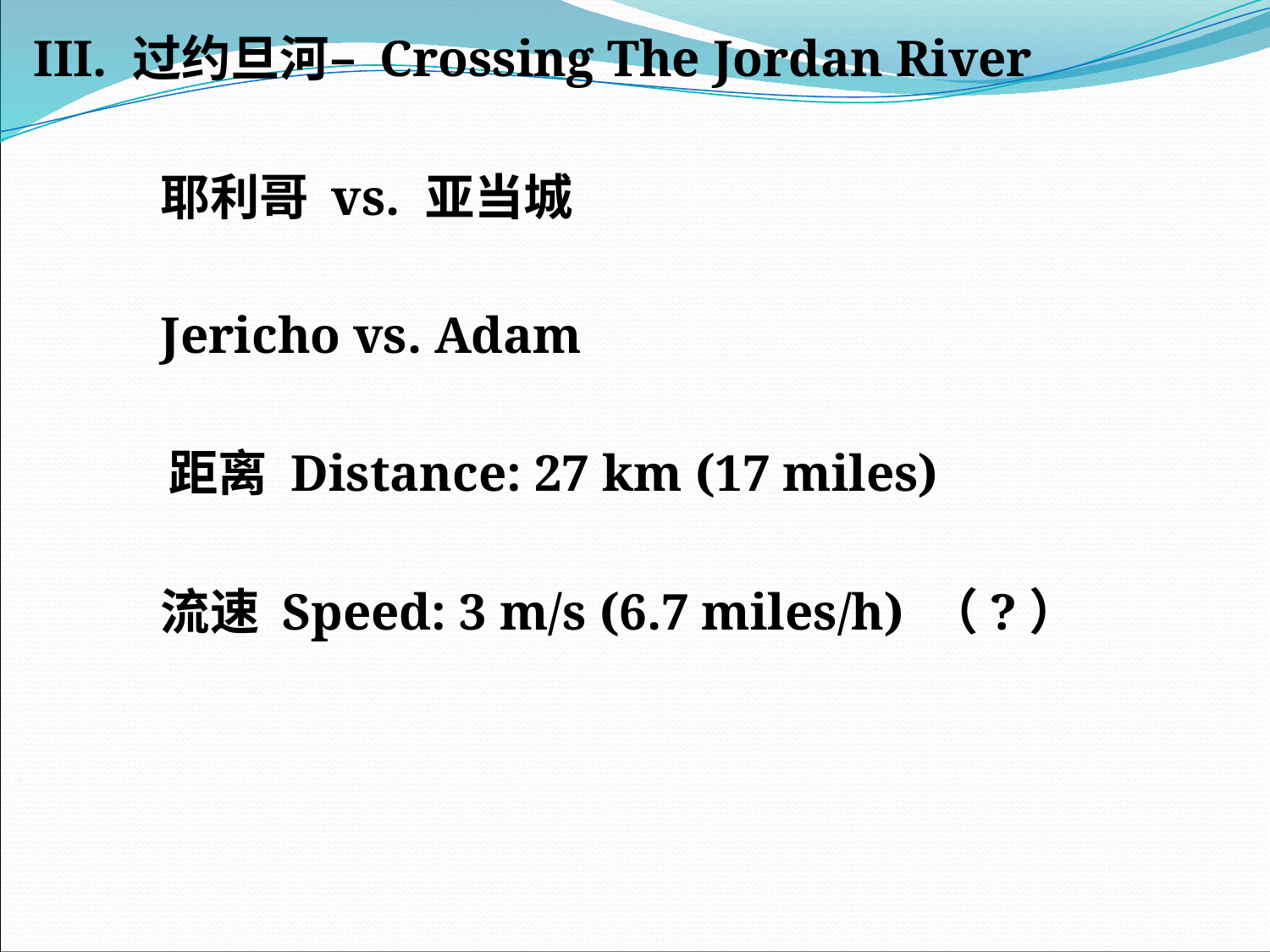

#
III. 过约旦河– Crossing The Jordan River

	耶利哥 vs. 亚当城

	Jericho vs. Adam

           距离 Distance: 27 km (17 miles)

	流速 Speed: 3 m/s (6.7 miles/h) （?）